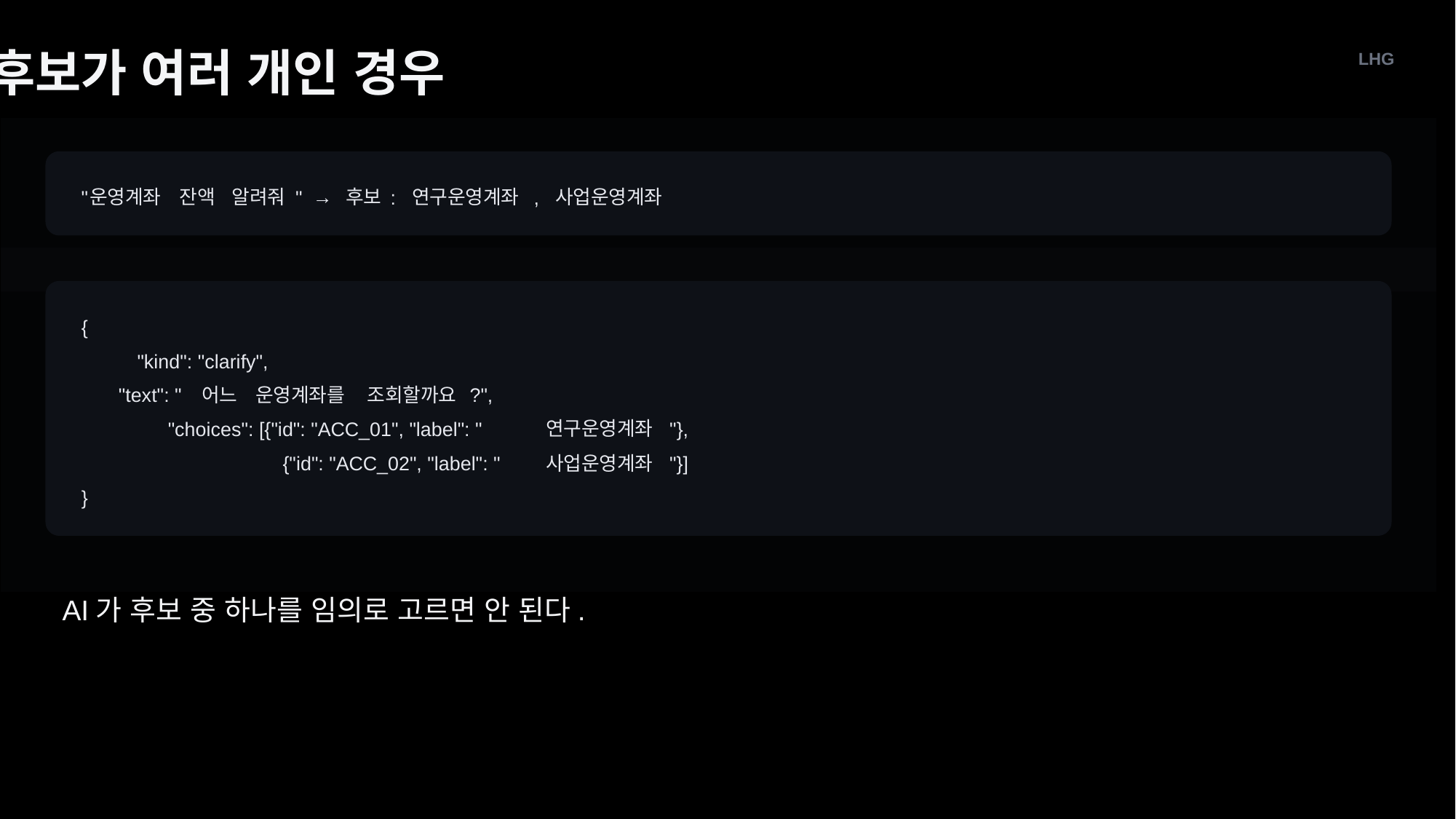

후보가 여러 개인 경우
LHG

운영계좌
잔액
알려줘
→
후보
연구운영계좌
사업운영계좌
"

"

:
,

{
"kind": "clarify",
어느
운영계좌를
조회할까요
"text": "

?",
연구운영계좌
"choices": [{"id": "ACC_01", "label": "
"},
사업운영계좌
{"id": "ACC_02", "label": "
"}]
}
AI가 후보 중 하나를 임의로 고르면 안 된다.